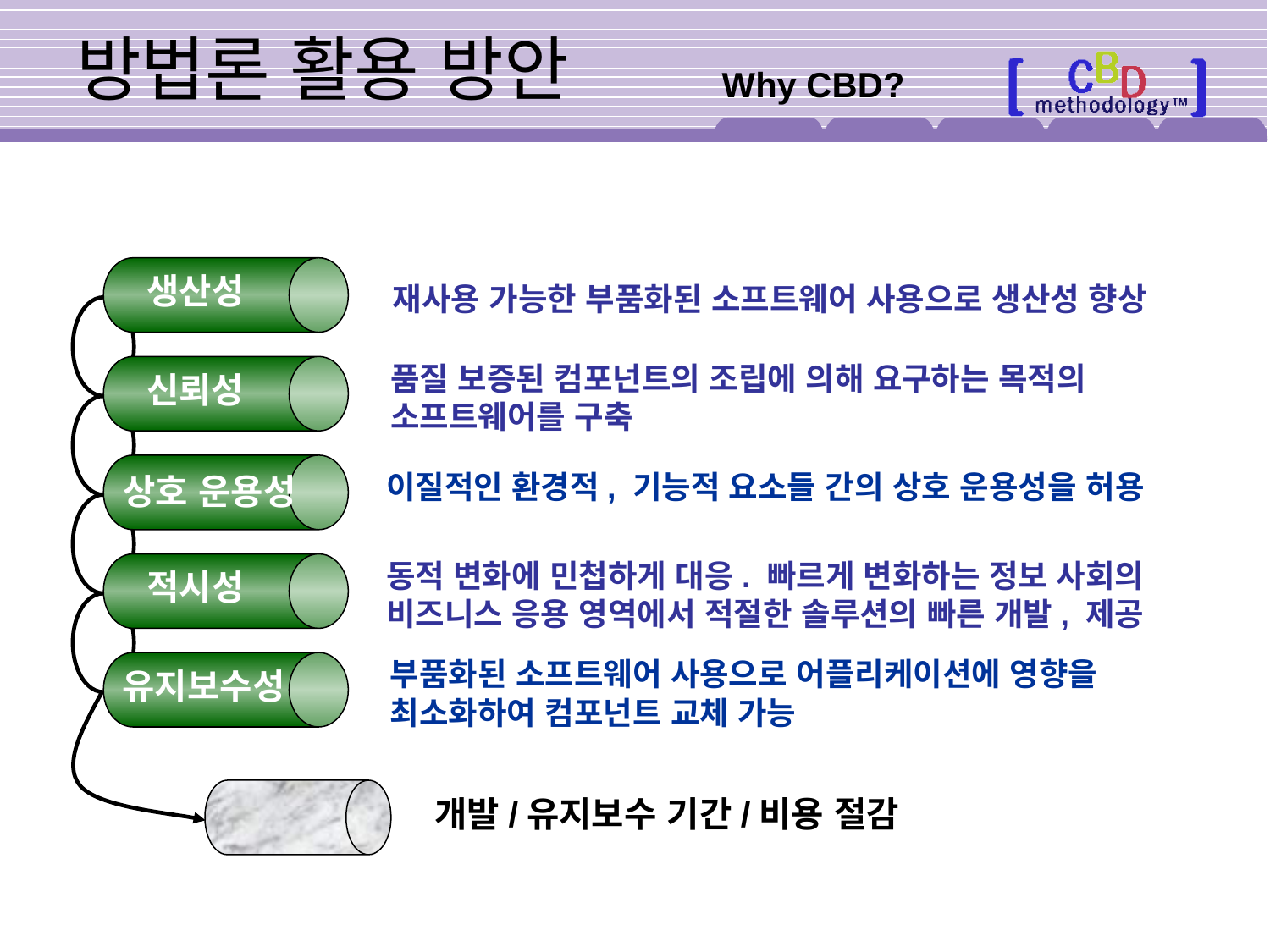

# 방법론 활용 방안
Why CBD?

생산성
재사용 가능한 부품화된 소프트웨어 사용으로 생산성 향상

신뢰성
품질 보증된 컴포넌트의 조립에 의해 요구하는 목적의
소프트웨어를 구축

상호 운용성
이질적인 환경적, 기능적 요소들 간의 상호 운용성을 허용

적시성
동적 변화에 민첩하게 대응. 빠르게 변화하는 정보 사회의
비즈니스 응용 영역에서 적절한 솔루션의 빠른 개발, 제공

유지보수성
부품화된 소프트웨어 사용으로 어플리케이션에 영향을
최소화하여 컴포넌트 교체 가능

개발/유지보수 기간/비용 절감